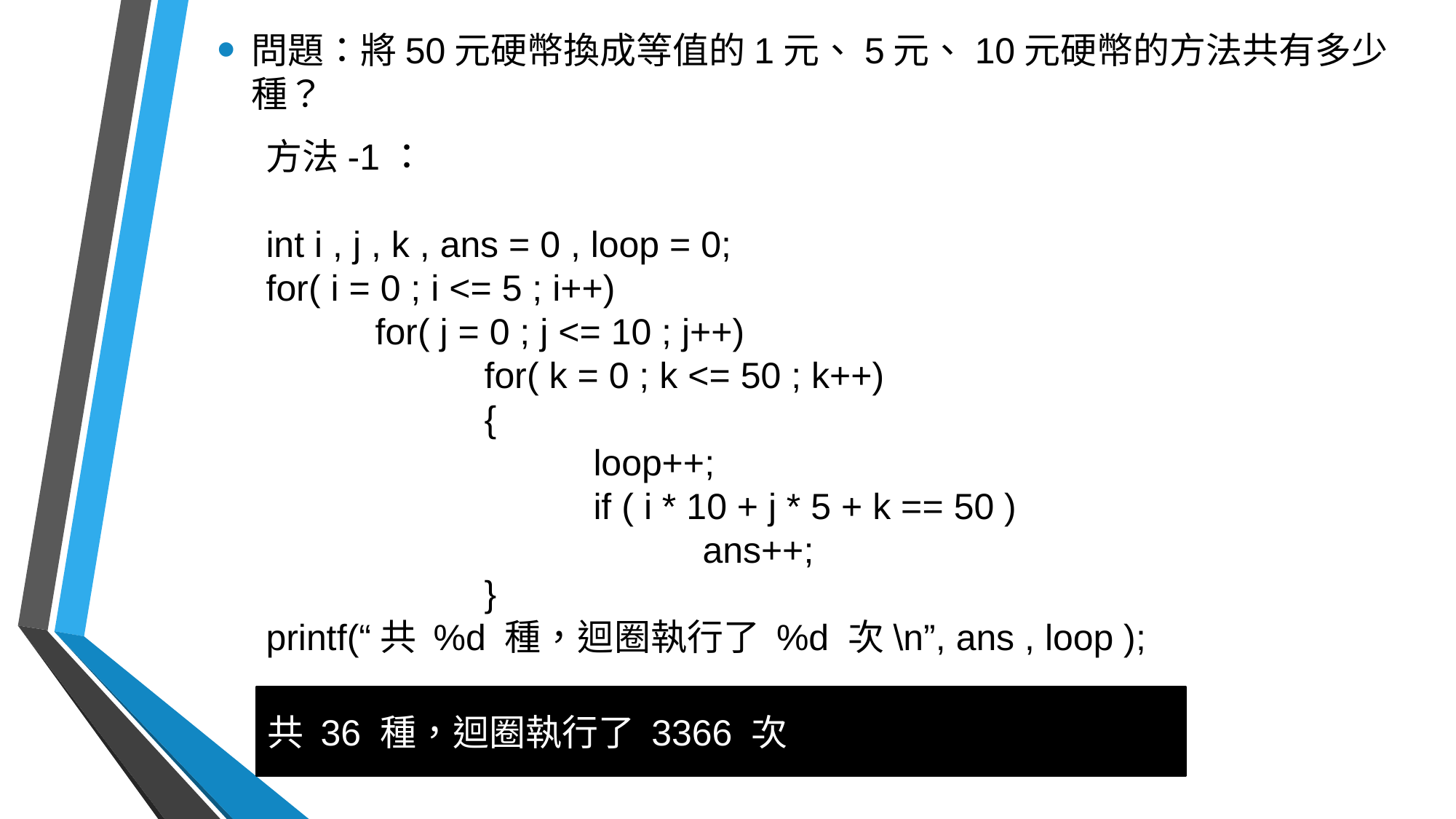

問題：將50元硬幣換成等值的1元、5元、10元硬幣的方法共有多少種？
方法-1：

int i , j , k , ans = 0 , loop = 0;
for( i = 0 ; i <= 5 ; i++)
	for( j = 0 ; j <= 10 ; j++)
		for( k = 0 ; k <= 50 ; k++)
		{
			loop++;
			if ( i * 10 + j * 5 + k == 50 )
				ans++;
		}
printf(“共 %d 種，迴圈執行了 %d 次\n”, ans , loop );
共 36 種，迴圈執行了 3366 次